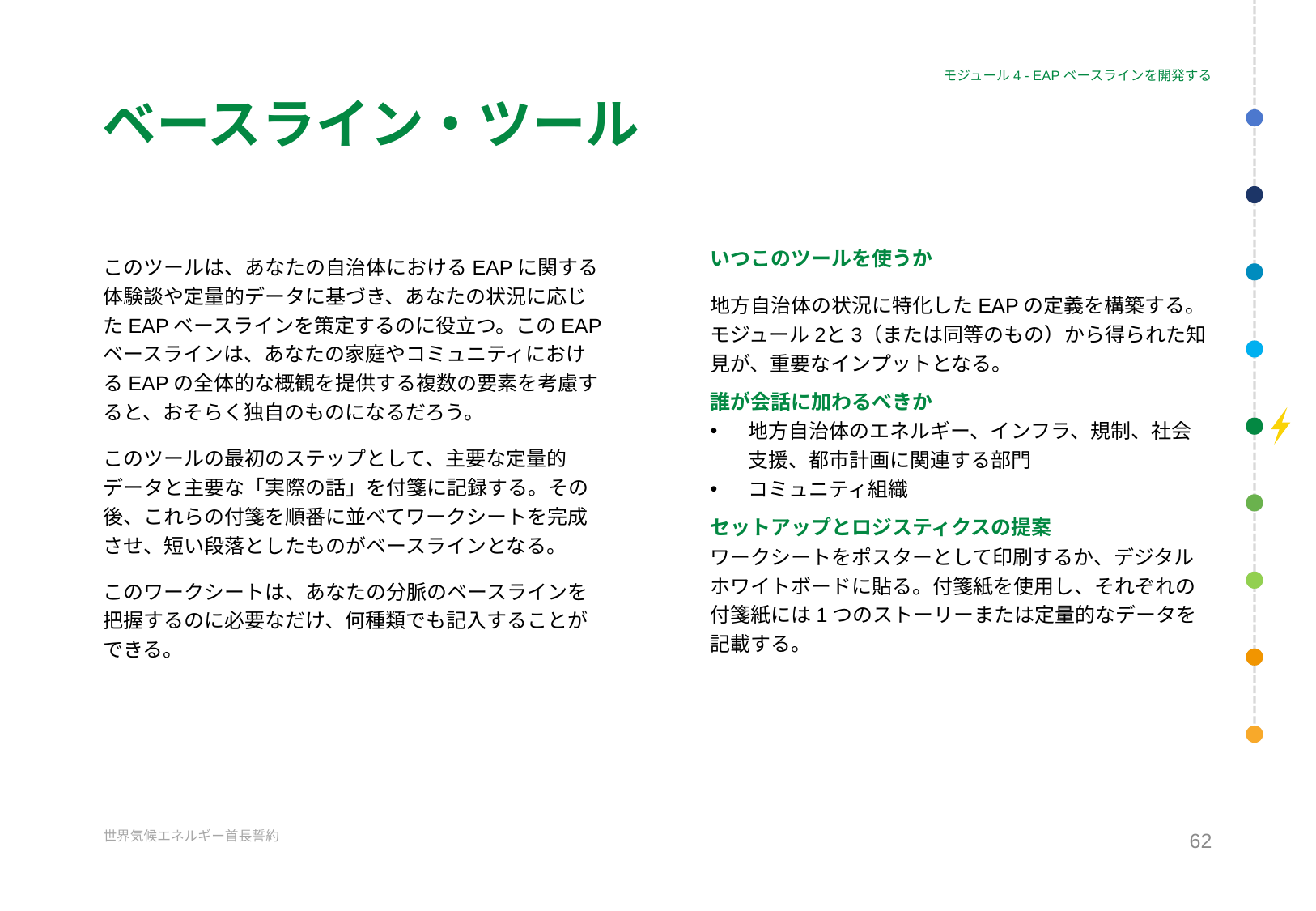

モジュール4 - EAPベースラインを開発する
# ベースライン・ツール

いつこのツールを使うか
地方自治体の状況に特化したEAPの定義を構築する。モジュール2と3（または同等のもの）から得られた知見が、重要なインプットとなる。
誰が会話に加わるべきか
地方自治体のエネルギー、インフラ、規制、社会支援、都市計画に関連する部門
コミュニティ組織
セットアップとロジスティクスの提案
ワークシートをポスターとして印刷するか、デジタルホワイトボードに貼る。付箋紙を使用し、それぞれの付箋紙には1つのストーリーまたは定量的なデータを記載する。
このツールは、あなたの自治体におけるEAPに関する体験談や定量的データに基づき、あなたの状況に応じたEAPベースラインを策定するのに役立つ。このEAPベースラインは、あなたの家庭やコミュニティにおけるEAPの全体的な概観を提供する複数の要素を考慮すると、おそらく独自のものになるだろう。
このツールの最初のステップとして、主要な定量的データと主要な「実際の話」を付箋に記録する。その後、これらの付箋を順番に並べてワークシートを完成させ、短い段落としたものがベースラインとなる。
このワークシートは、あなたの分脈のベースラインを把握するのに必要なだけ、何種類でも記入することができる。

62